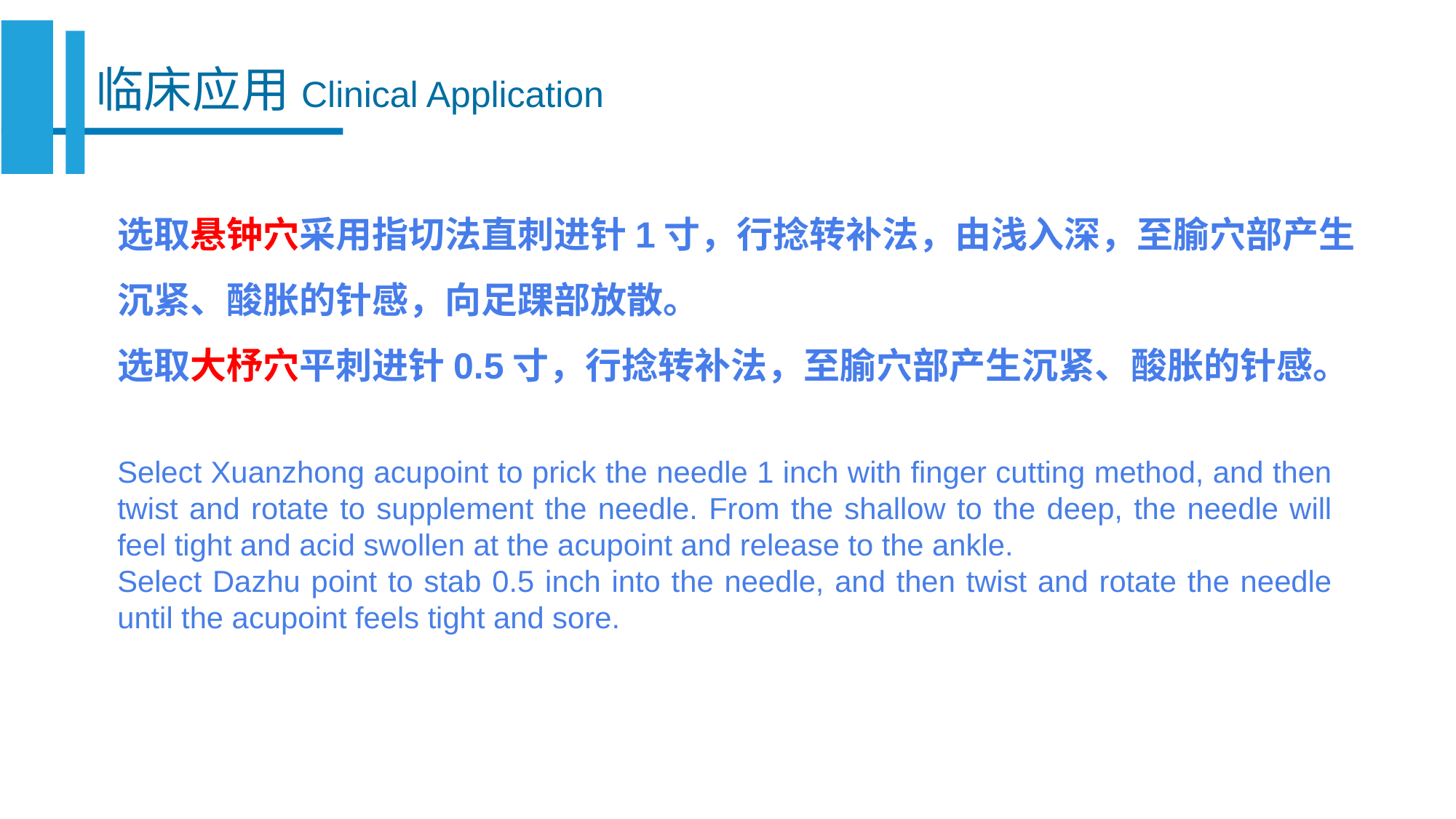

临床应用Clinical Application
选取悬钟穴采用指切法直刺进针1寸，行捻转补法，由浅入深，至腧穴部产生沉紧、酸胀的针感，向足踝部放散。
选取大杼穴平刺进针0.5寸，行捻转补法，至腧穴部产生沉紧、酸胀的针感。
Select Xuanzhong acupoint to prick the needle 1 inch with finger cutting method, and then twist and rotate to supplement the needle. From the shallow to the deep, the needle will feel tight and acid swollen at the acupoint and release to the ankle.
Select Dazhu point to stab 0.5 inch into the needle, and then twist and rotate the needle until the acupoint feels tight and sore.